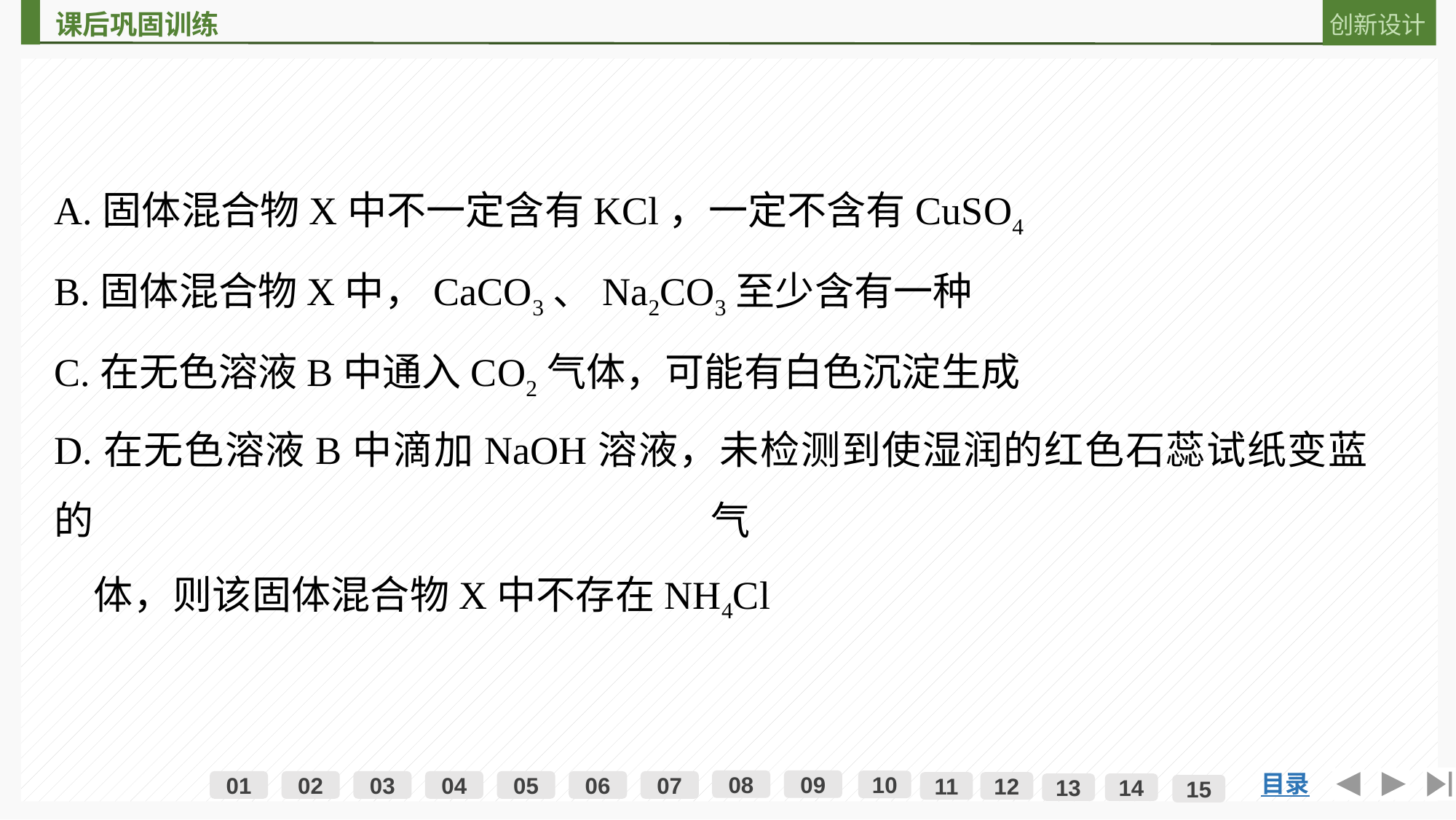

A.固体混合物X中不一定含有KCl，一定不含有CuSO4
B.固体混合物X中，CaCO3、Na2CO3至少含有一种
C.在无色溶液B中通入CO2气体，可能有白色沉淀生成
D.在无色溶液B中滴加NaOH溶液，未检测到使湿润的红色石蕊试纸变蓝的气
　体，则该固体混合物X中不存在NH4Cl